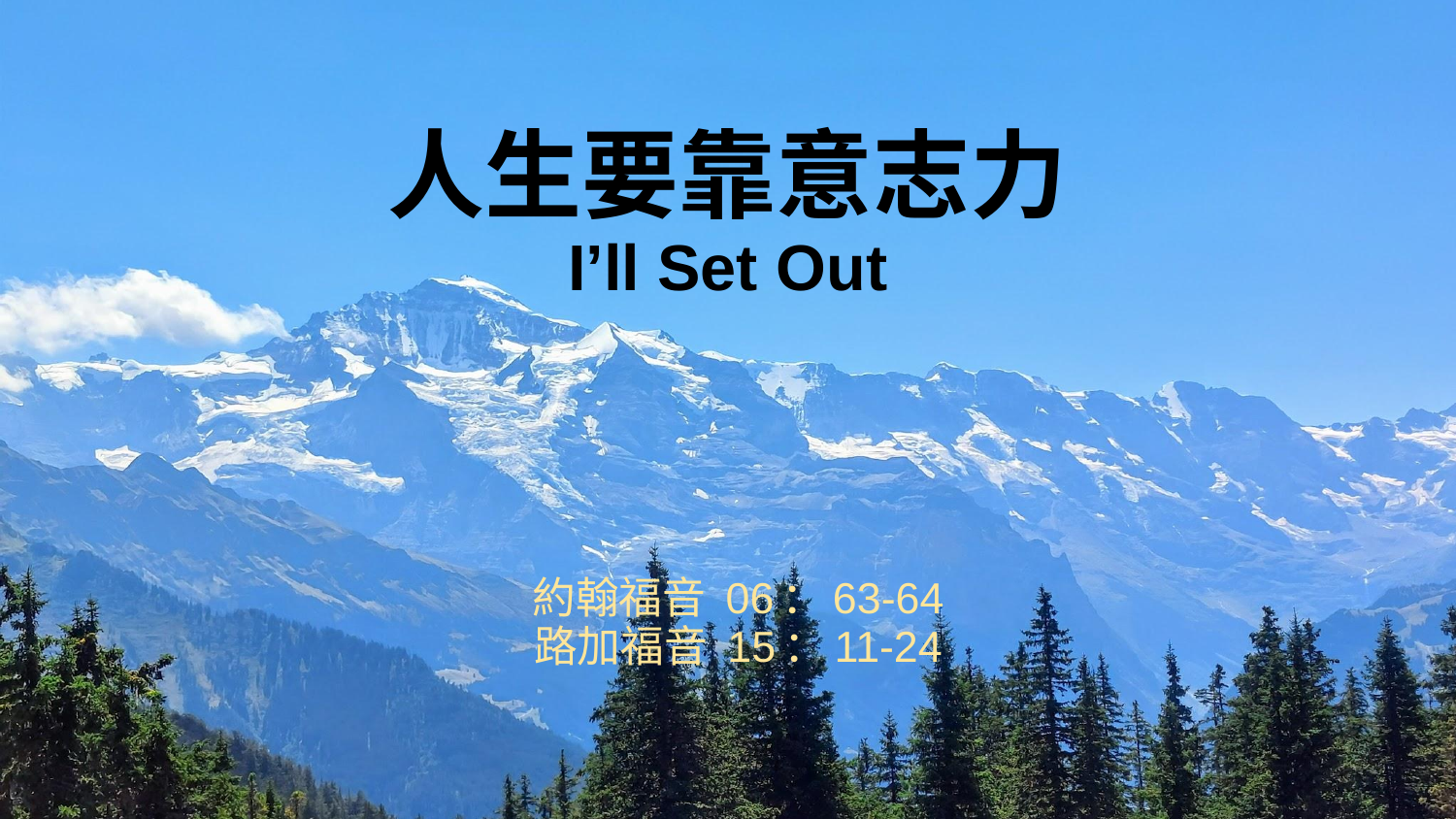

# 人生要靠意志力
I’ll Set Out
約翰福音 06：63-64
路加福音 15：11-24